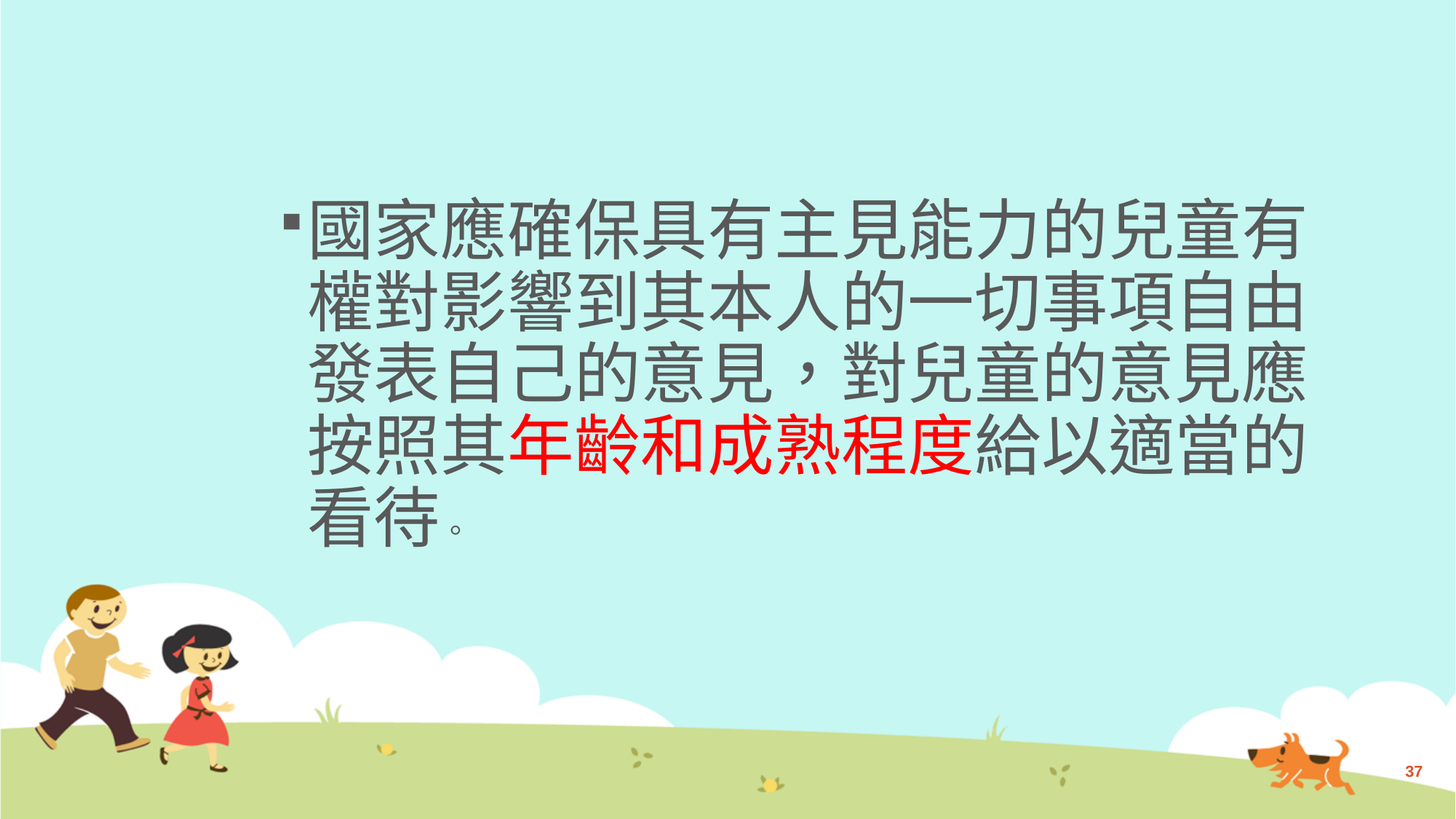

#
國家應確保具有主見能力的兒童有權對影響到其本人的一切事項自由發表自己的意見，對兒童的意見應按照其年齡和成熟程度給以適當的看待。
37